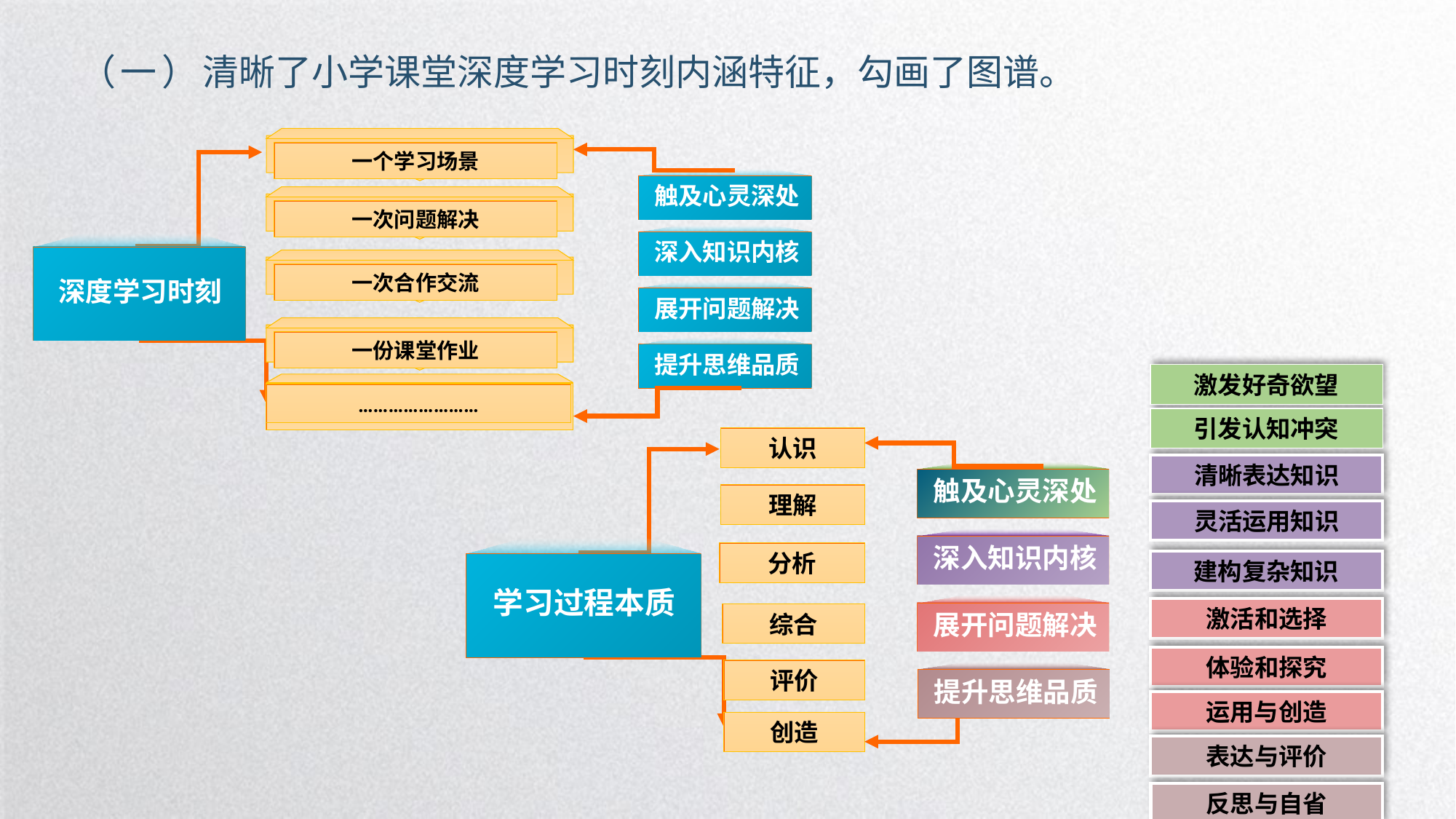

（一）清晰了小学课堂深度学习时刻内涵特征，勾画了图谱。

一个学习场景

触及心灵深处

一次问题解决

深入知识内核

一次合作交流
深度学习时刻

展开问题解决

一份课堂作业

提升思维品质

……………………
激发好奇欲望
引发认知冲突
认识
理解
分析
综合
评价
创造

触及心灵深处

深入知识内核

展开问题解决

提升思维品质
清晰表达知识
灵活运用知识
建构复杂知识

学习过程本质
激活和选择
体验和探究
运用与创造
表达与评价
反思与自省